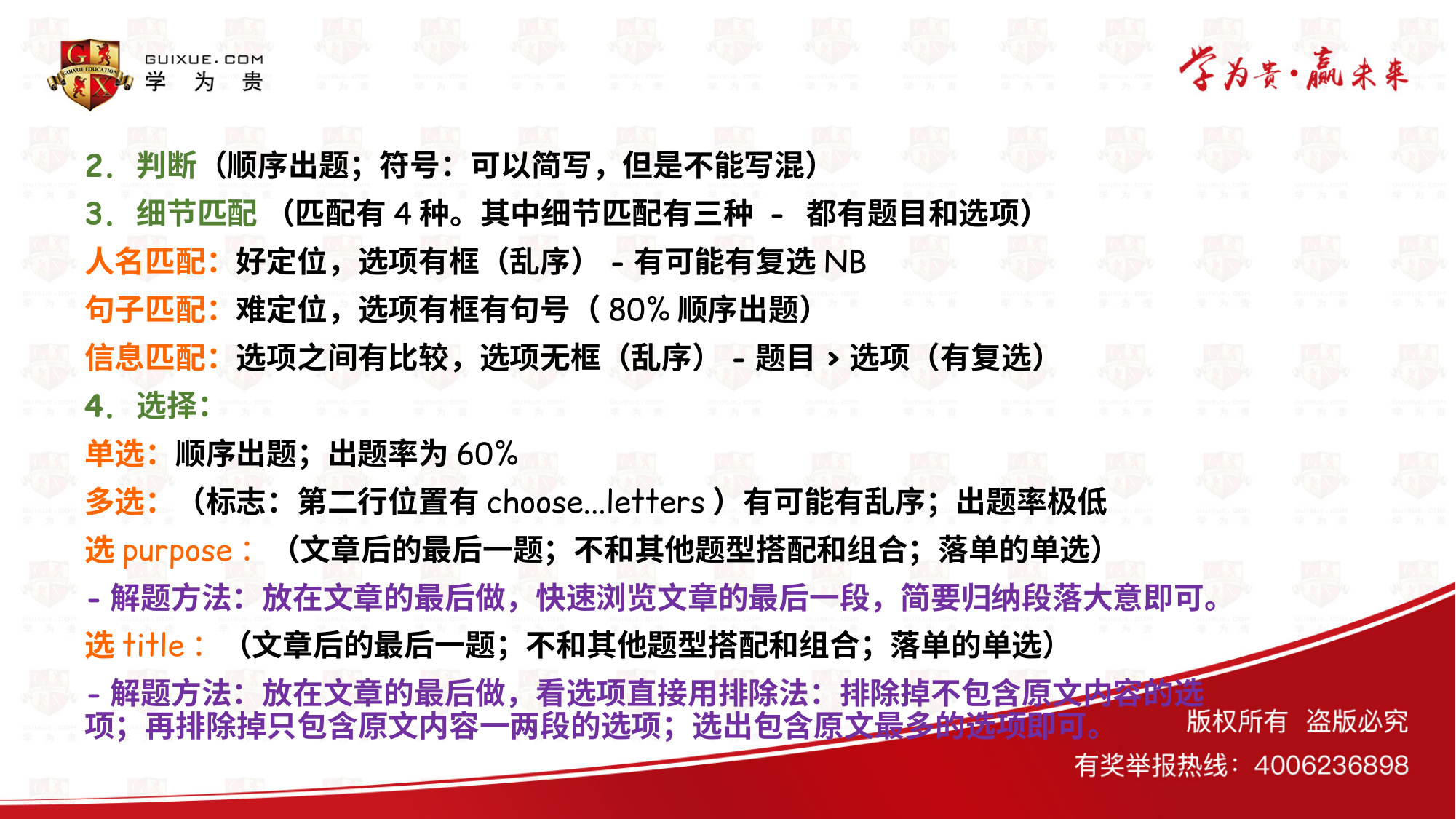

# 2. 判断（顺序出题；符号：可以简写，但是不能写混）
3. 细节匹配 （匹配有4种。其中细节匹配有三种 - 都有题目和选项）
人名匹配：好定位，选项有框（乱序）-有可能有复选NB
句子匹配：难定位，选项有框有句号（80%顺序出题）
信息匹配：选项之间有比较，选项无框（乱序）-题目>选项（有复选）
4. 选择：
单选：顺序出题；出题率为60%
多选：（标志：第二行位置有choose...letters）有可能有乱序；出题率极低
选purpose：（文章后的最后一题；不和其他题型搭配和组合；落单的单选）
-解题方法：放在文章的最后做，快速浏览文章的最后一段，简要归纳段落大意即可。
选title：（文章后的最后一题；不和其他题型搭配和组合；落单的单选）
-解题方法：放在文章的最后做，看选项直接用排除法：排除掉不包含原文内容的选项；再排除掉只包含原文内容一两段的选项；选出包含原文最多的选项即可。